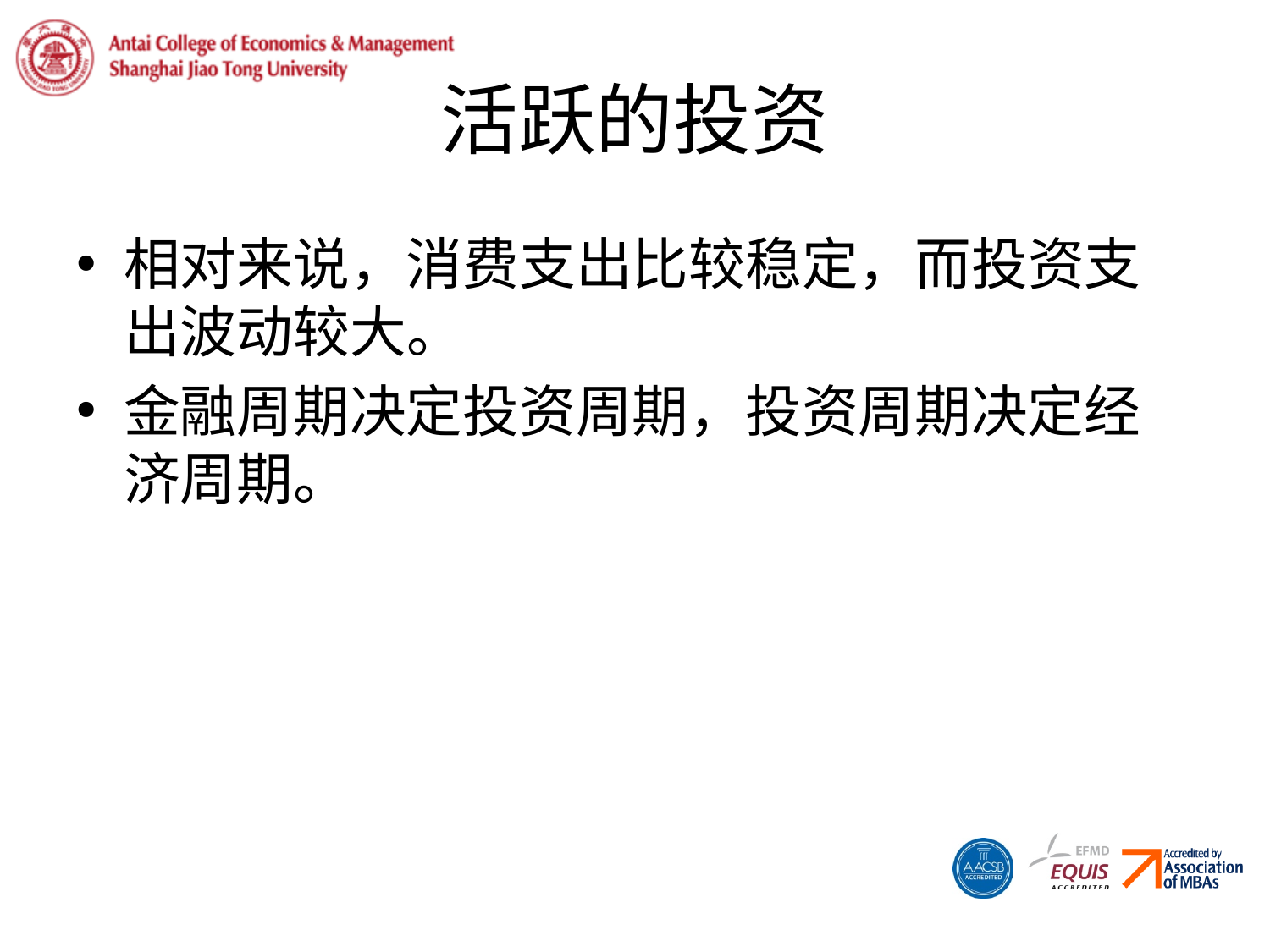

# 活跃的投资
相对来说，消费支出比较稳定，而投资支出波动较大。
金融周期决定投资周期，投资周期决定经济周期。